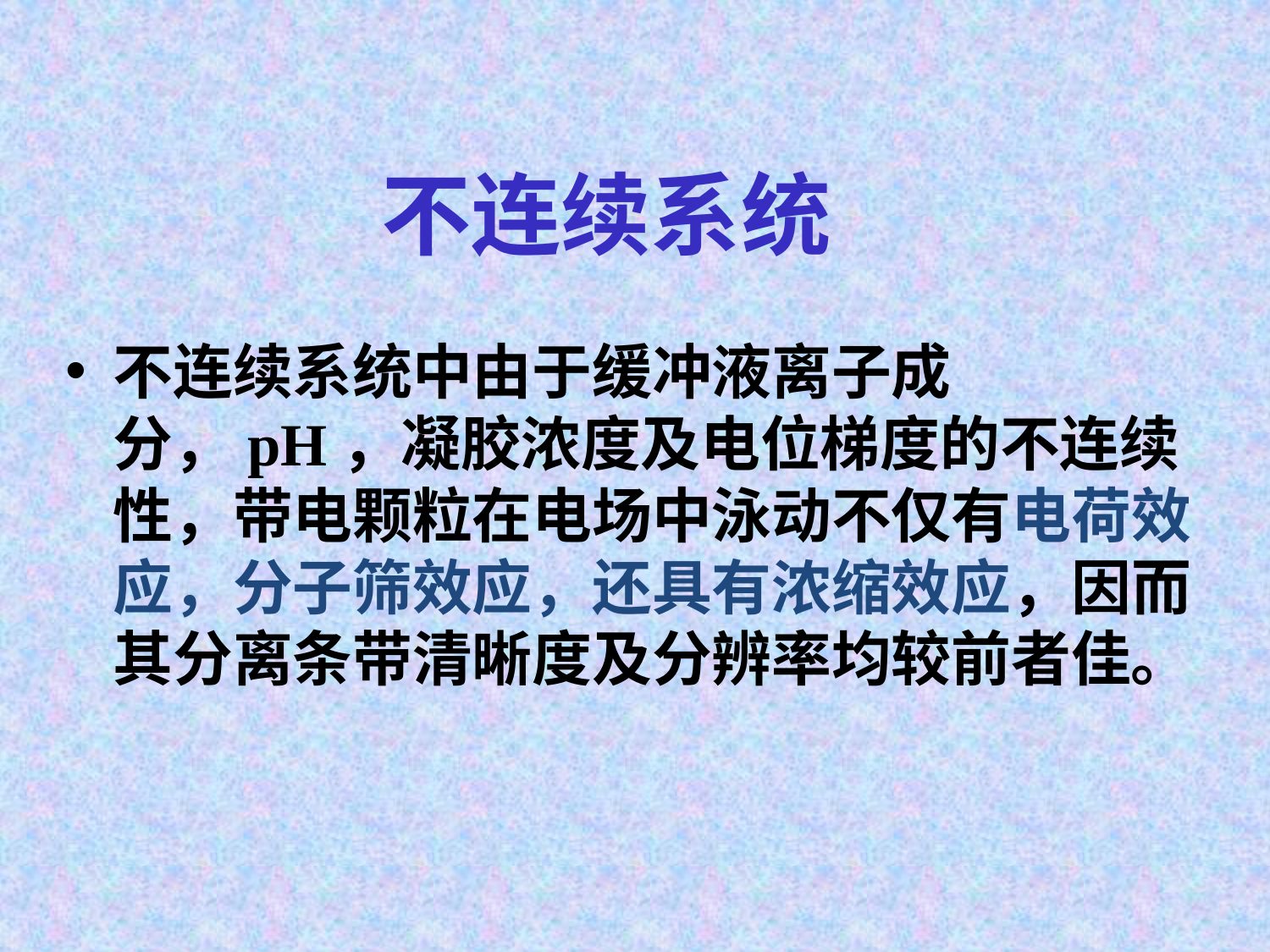

# 不连续系统
不连续系统中由于缓冲液离子成分，pH，凝胶浓度及电位梯度的不连续性，带电颗粒在电场中泳动不仅有电荷效应，分子筛效应，还具有浓缩效应，因而其分离条带清晰度及分辨率均较前者佳。